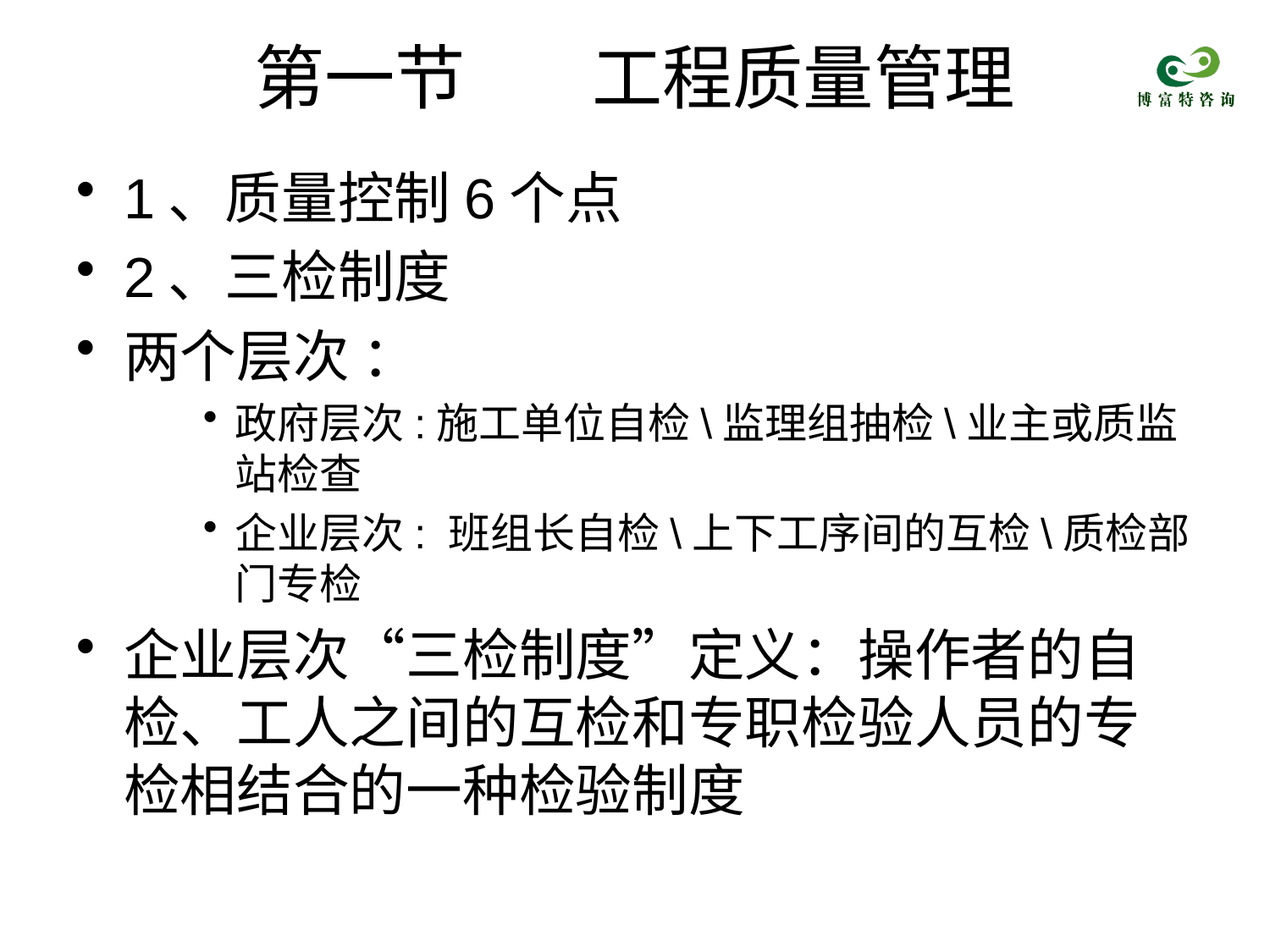

# 第一节        工程质量管理
1、质量控制6个点
2、三检制度
两个层次 ：
政府层次:施工单位自检\监理组抽检\业主或质监站检查
企业层次: 班组长自检\上下工序间的互检\质检部门专检
企业层次“三检制度”定义：操作者的自检、工人之间的互检和专职检验人员的专检相结合的一种检验制度